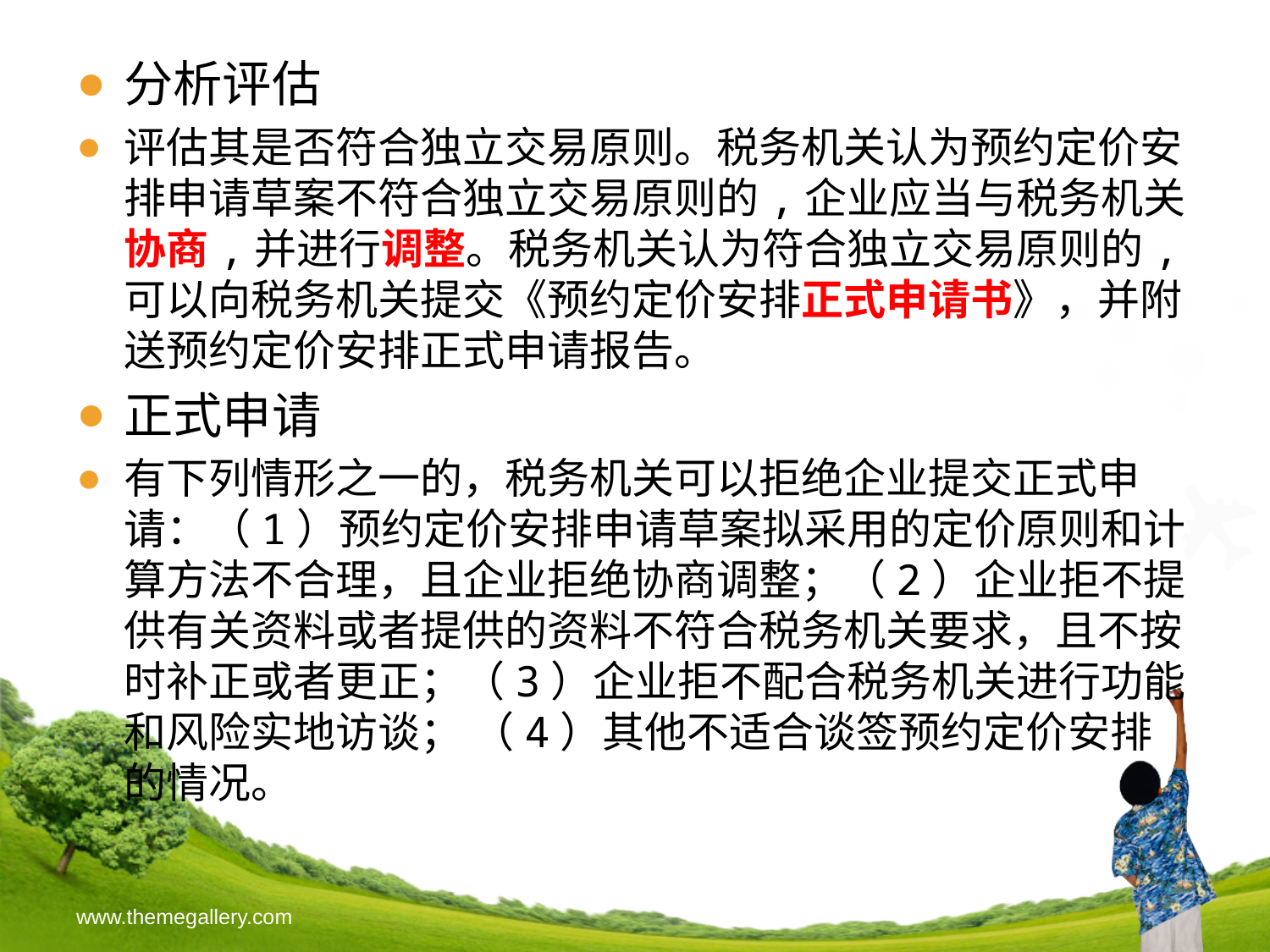

分析评估
评估其是否符合独立交易原则。税务机关认为预约定价安排申请草案不符合独立交易原则的,企业应当与税务机关协商,并进行调整。税务机关认为符合独立交易原则的,可以向税务机关提交《预约定价安排正式申请书》，并附送预约定价安排正式申请报告。
正式申请
有下列情形之一的，税务机关可以拒绝企业提交正式申请：（1）预约定价安排申请草案拟采用的定价原则和计算方法不合理，且企业拒绝协商调整；（2）企业拒不提供有关资料或者提供的资料不符合税务机关要求，且不按时补正或者更正；（3）企业拒不配合税务机关进行功能和风险实地访谈； （4）其他不适合谈签预约定价安排的情况。
www.themegallery.com